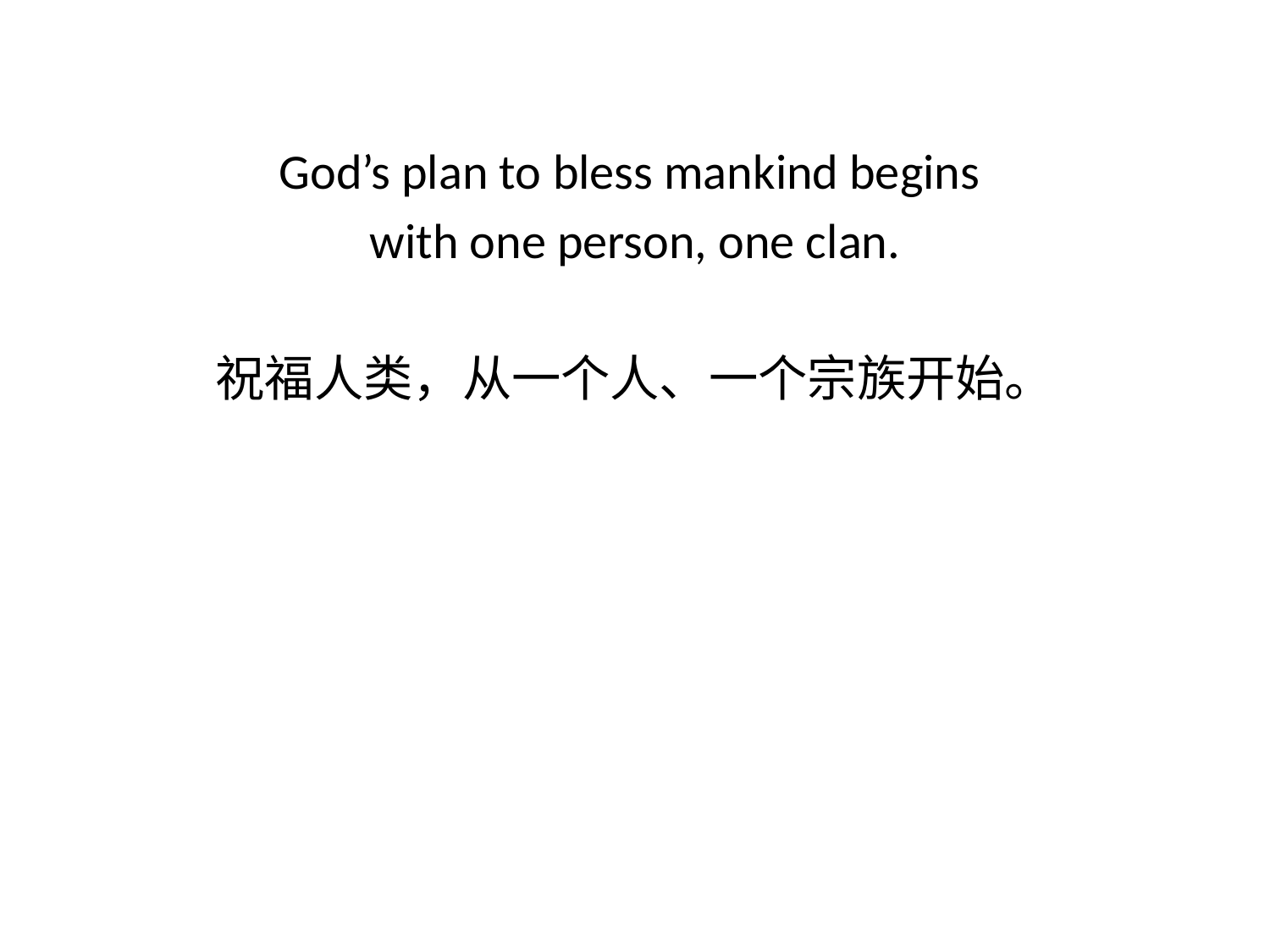

God’s plan to bless mankind begins
with one person, one clan.

祝福人类，从一个人、一个宗族开始。